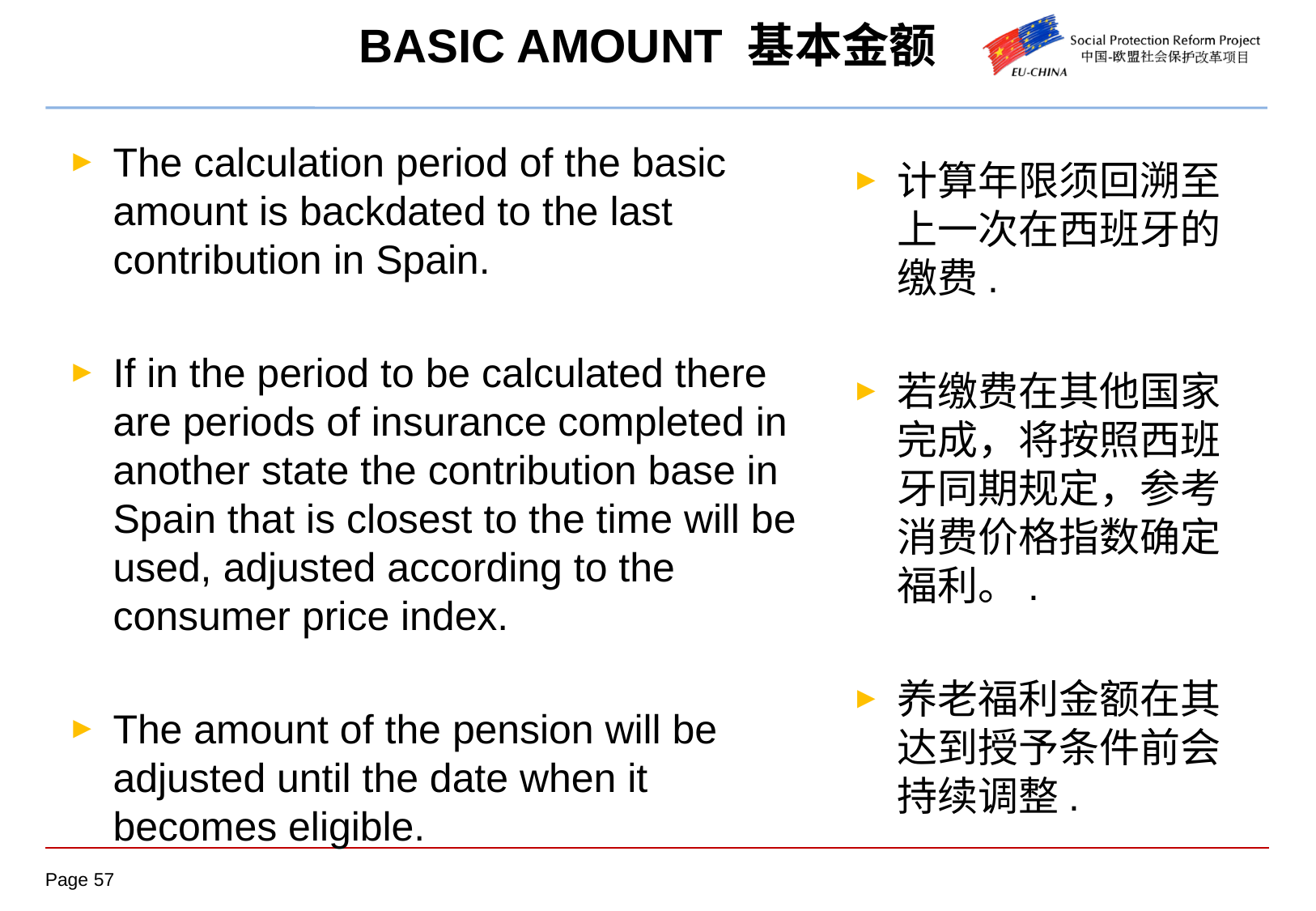

# BASIC AMOUNT 基本金额
The calculation period of the basic amount is backdated to the last contribution in Spain.

If in the period to be calculated there are periods of insurance completed in another state the contribution base in Spain that is closest to the time will be used, adjusted according to the consumer price index.

The amount of the pension will be adjusted until the date when it becomes eligible.

计算年限须回溯至上一次在西班牙的缴费.

若缴费在其他国家完成，将按照西班牙同期规定，参考消费价格指数确定福利。.

养老福利金额在其达到授予条件前会持续调整.